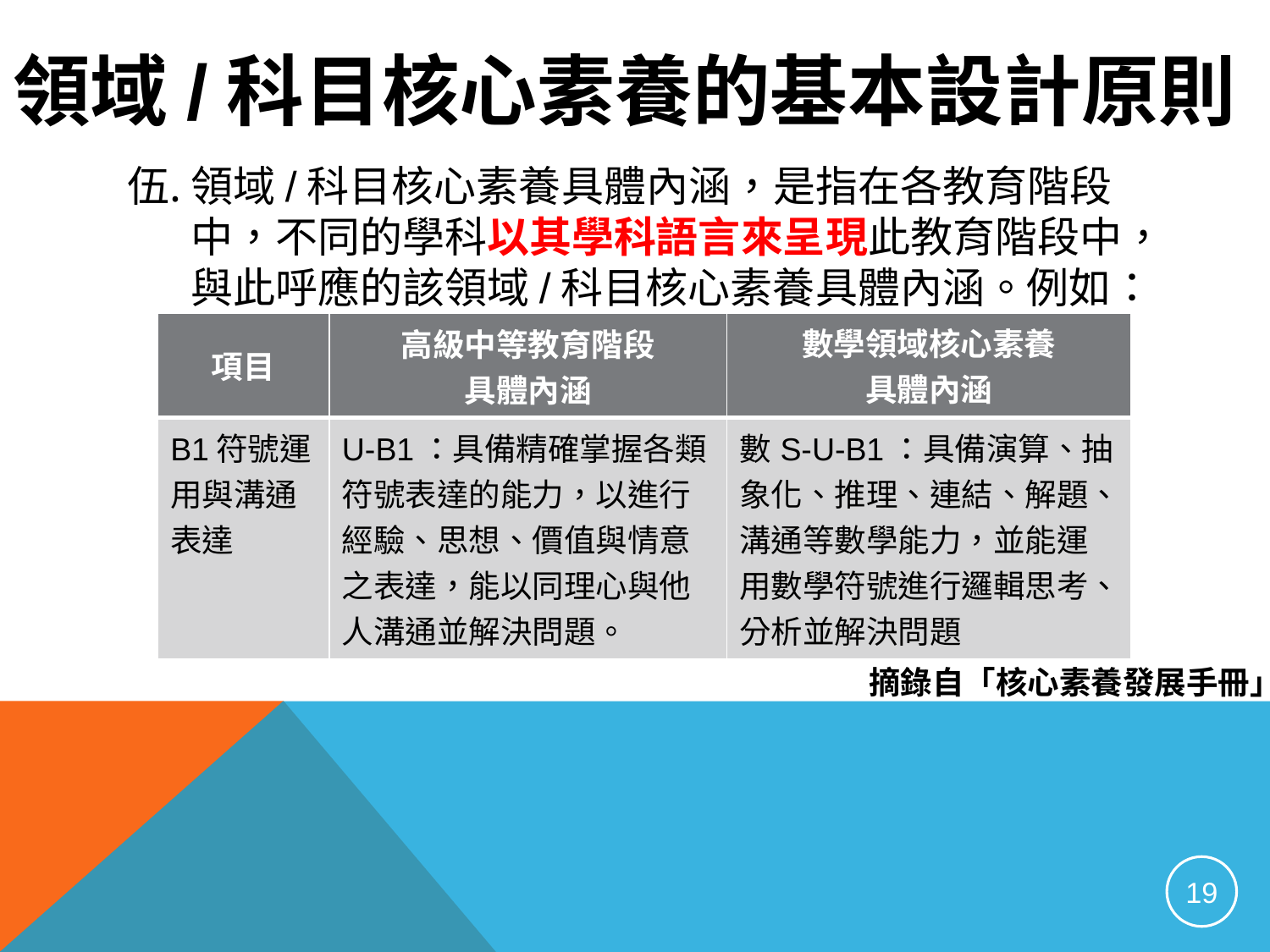

# 領域/科目核心素養的基本設計原則
領域/科目核心素養具體內涵，是指在各教育階段中，不同的學科以其學科語言來呈現此教育階段中，與此呼應的該領域/科目核心素養具體內涵。例如：

| 項目 | 高級中等教育階段 具體內涵 | 數學領域核心素養 具體內涵 |
| --- | --- | --- |
| B1符號運用與溝通表達 | U-B1：具備精確掌握各類符號表達的能力，以進行經驗、思想、價值與情意之表達，能以同理心與他人溝通並解決問題。 | 數S-U-B1：具備演算、抽象化、推理、連結、解題、溝通等數學能力，並能運用數學符號進行邏輯思考、分析並解決問題 |
摘錄自「核心素養發展手冊」
19